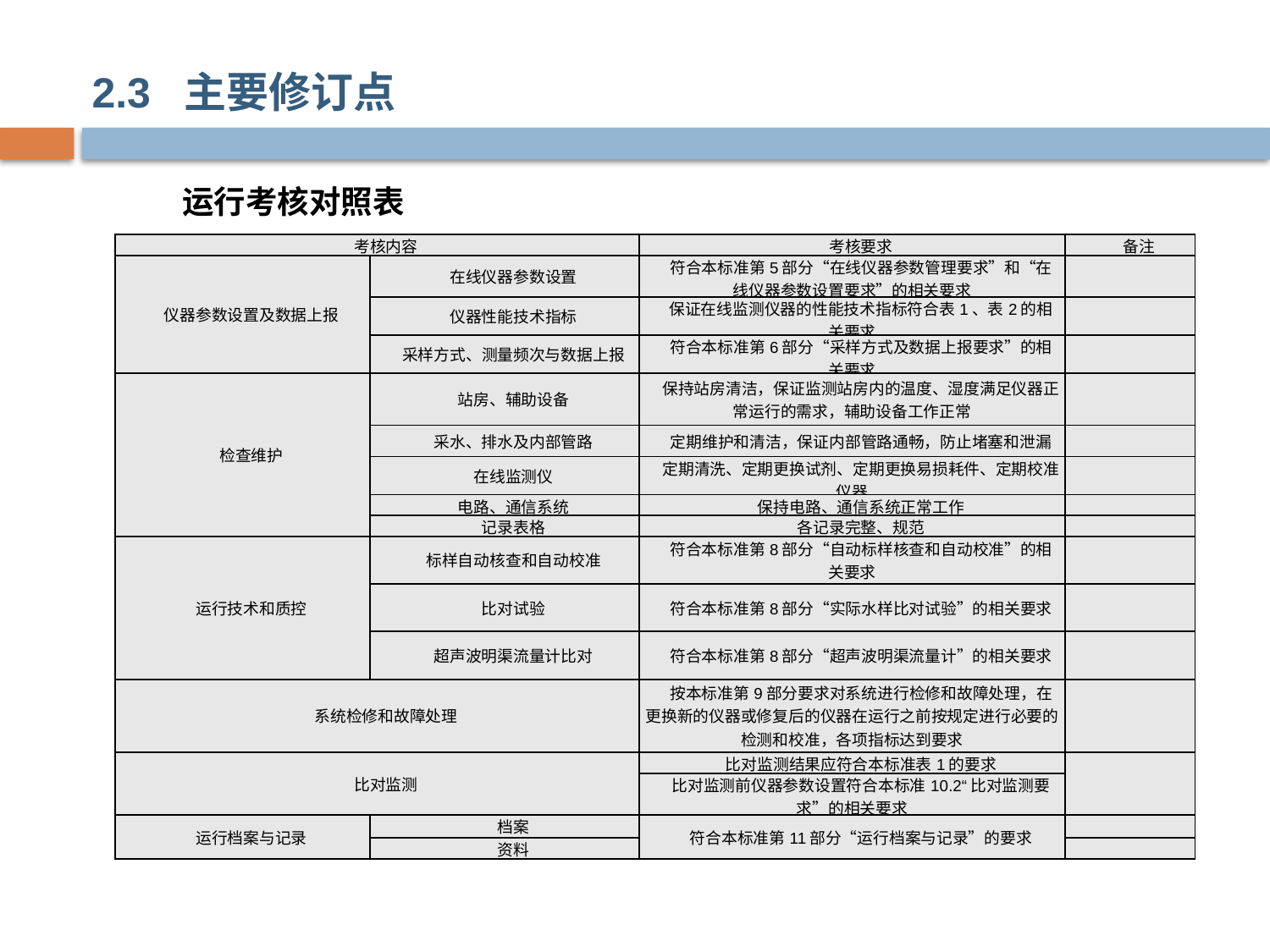

2.3  主要修订点

运行考核对照表
| 考核内容 |  | 考核要求 | 备注 |
| --- | --- | --- | --- |
| 仪器参数设置及数据上报 | 在线仪器参数设置 | 符合本标准第5部分“在线仪器参数管理要求”和“在线仪器参数设置要求”的相关要求 |  |
|  | 仪器性能技术指标 | 保证在线监测仪器的性能技术指标符合表1、表2的相关要求 |  |
|  | 采样方式、测量频次与数据上报 | 符合本标准第6部分“采样方式及数据上报要求”的相关要求 |  |
| 检查维护 | 站房、辅助设备 | 保持站房清洁，保证监测站房内的温度、湿度满足仪器正常运行的需求，辅助设备工作正常 |  |
|  | 采水、排水及内部管路 | 定期维护和清洁，保证内部管路通畅，防止堵塞和泄漏 |  |
|  | 在线监测仪 | 定期清洗、定期更换试剂、定期更换易损耗件、定期校准仪器 |  |
|  | 电路、通信系统 | 保持电路、通信系统正常工作 |  |
|  | 记录表格 | 各记录完整、规范 |  |
| 运行技术和质控 | 标样自动核查和自动校准 | 符合本标准第8部分“自动标样核查和自动校准”的相关要求 |  |
|  | 比对试验 | 符合本标准第8部分“实际水样比对试验”的相关要求 |  |
|  | 超声波明渠流量计比对 | 符合本标准第8部分“超声波明渠流量计”的相关要求 |  |
| 系统检修和故障处理 |  | 按本标准第9部分要求对系统进行检修和故障处理，在更换新的仪器或修复后的仪器在运行之前按规定进行必要的检测和校准，各项指标达到要求 |  |
| 比对监测 |  | 比对监测结果应符合本标准表1的要求 |  |
|  |  | 比对监测前仪器参数设置符合本标准10.2“比对监测要求”的相关要求 |  |
| 运行档案与记录 | 档案 | 符合本标准第11部分“运行档案与记录”的要求 |  |
|  | 资料 |  |  |
32